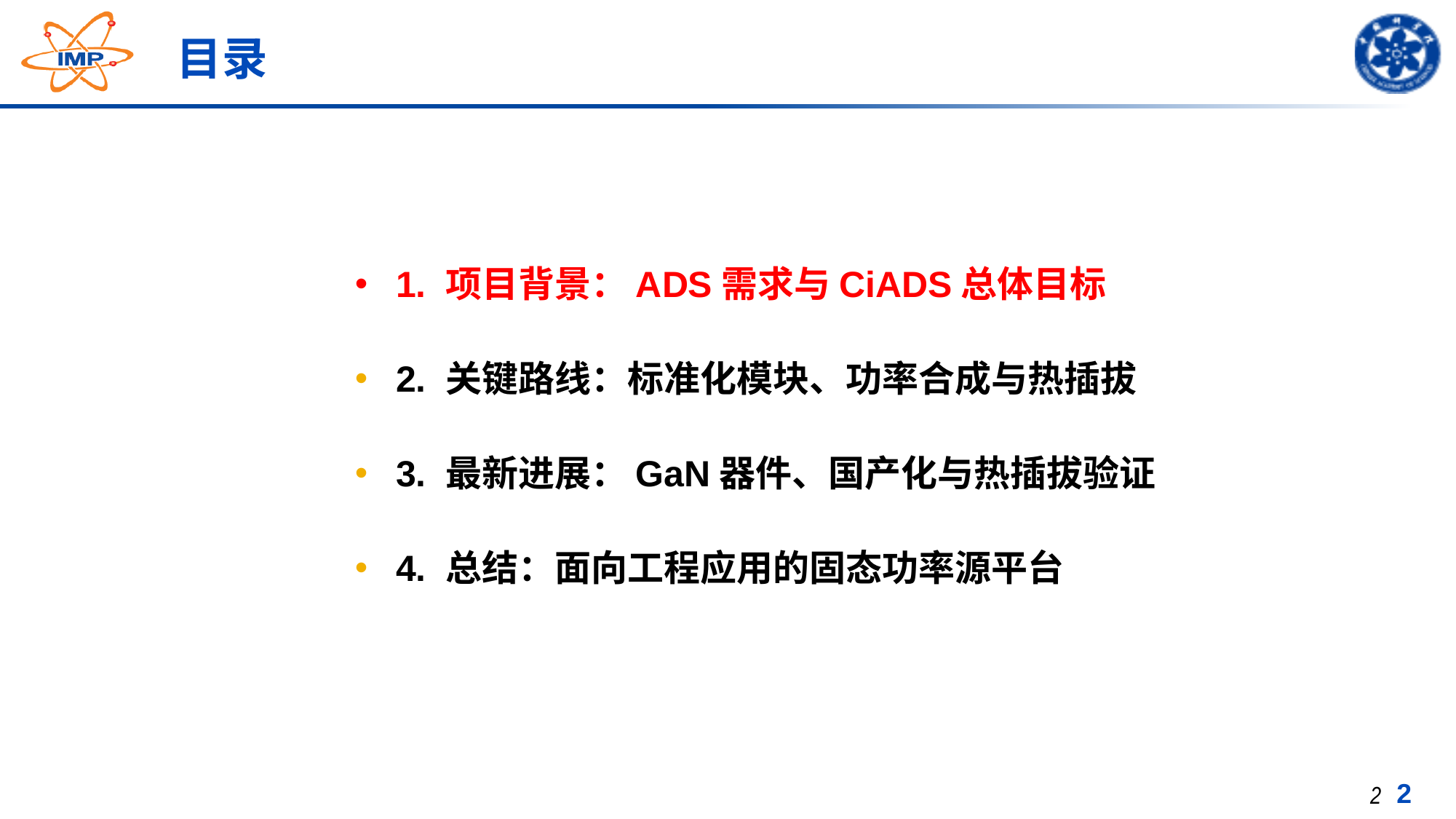

# 目录
1. 项目背景：ADS需求与CiADS总体目标
2. 关键路线：标准化模块、功率合成与热插拔
3. 最新进展：GaN器件、国产化与热插拔验证
4. 总结：面向工程应用的固态功率源平台
2